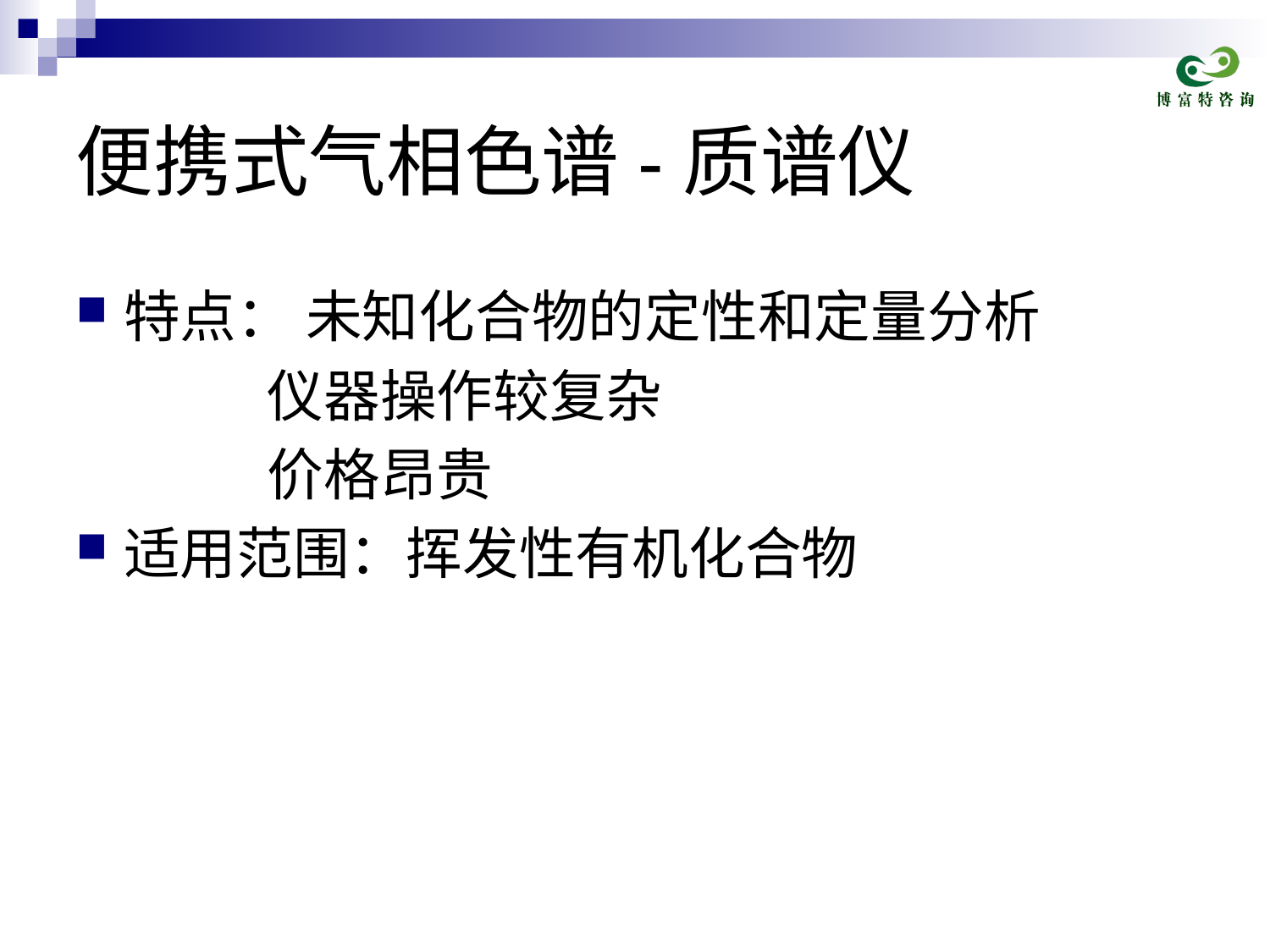

# 便携式气相色谱-质谱仪
特点： 未知化合物的定性和定量分析
              仪器操作较复杂
              价格昂贵
适用范围：挥发性有机化合物